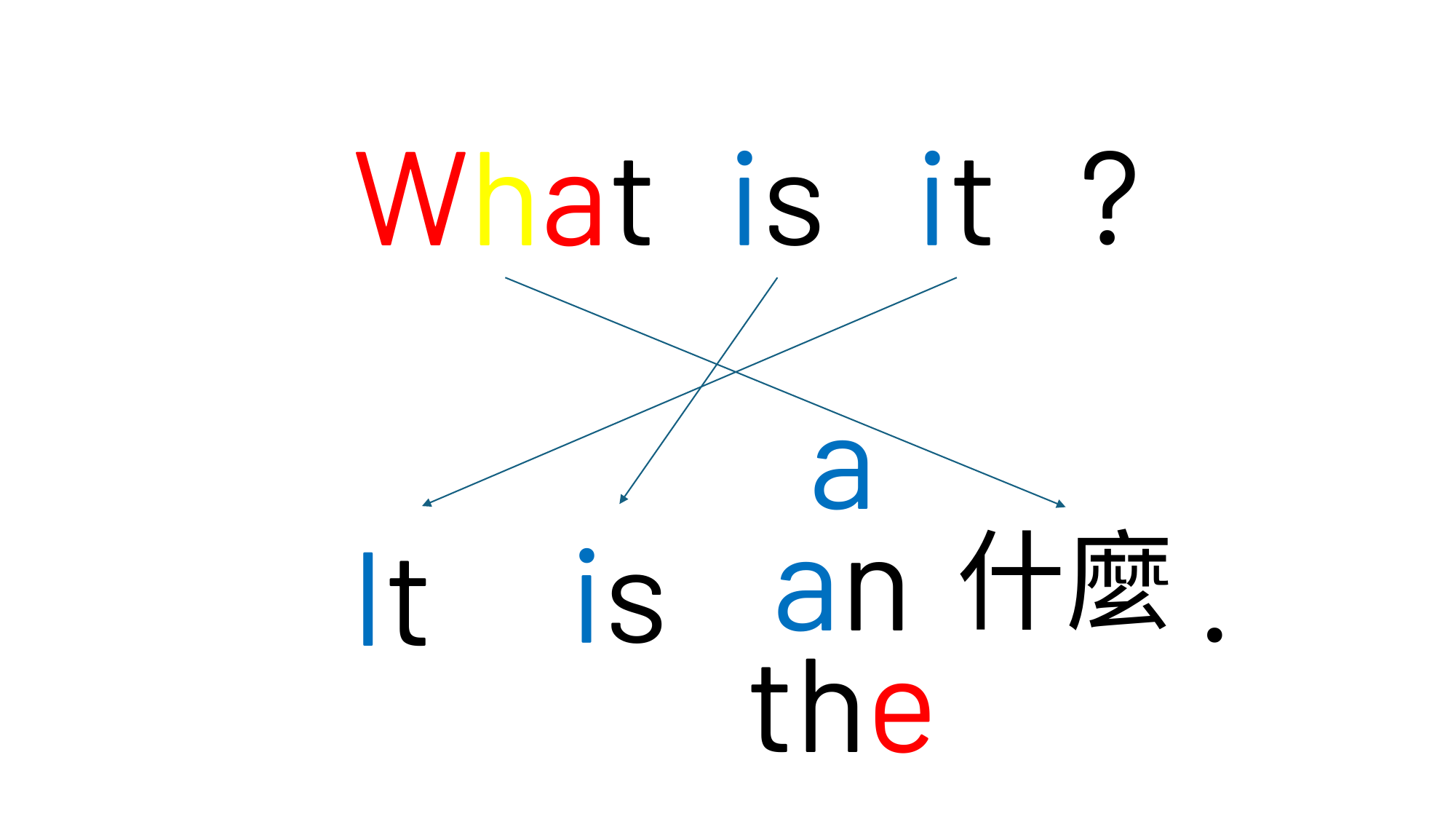

What
is
it
?
a
an
the
.
is
It
什麼